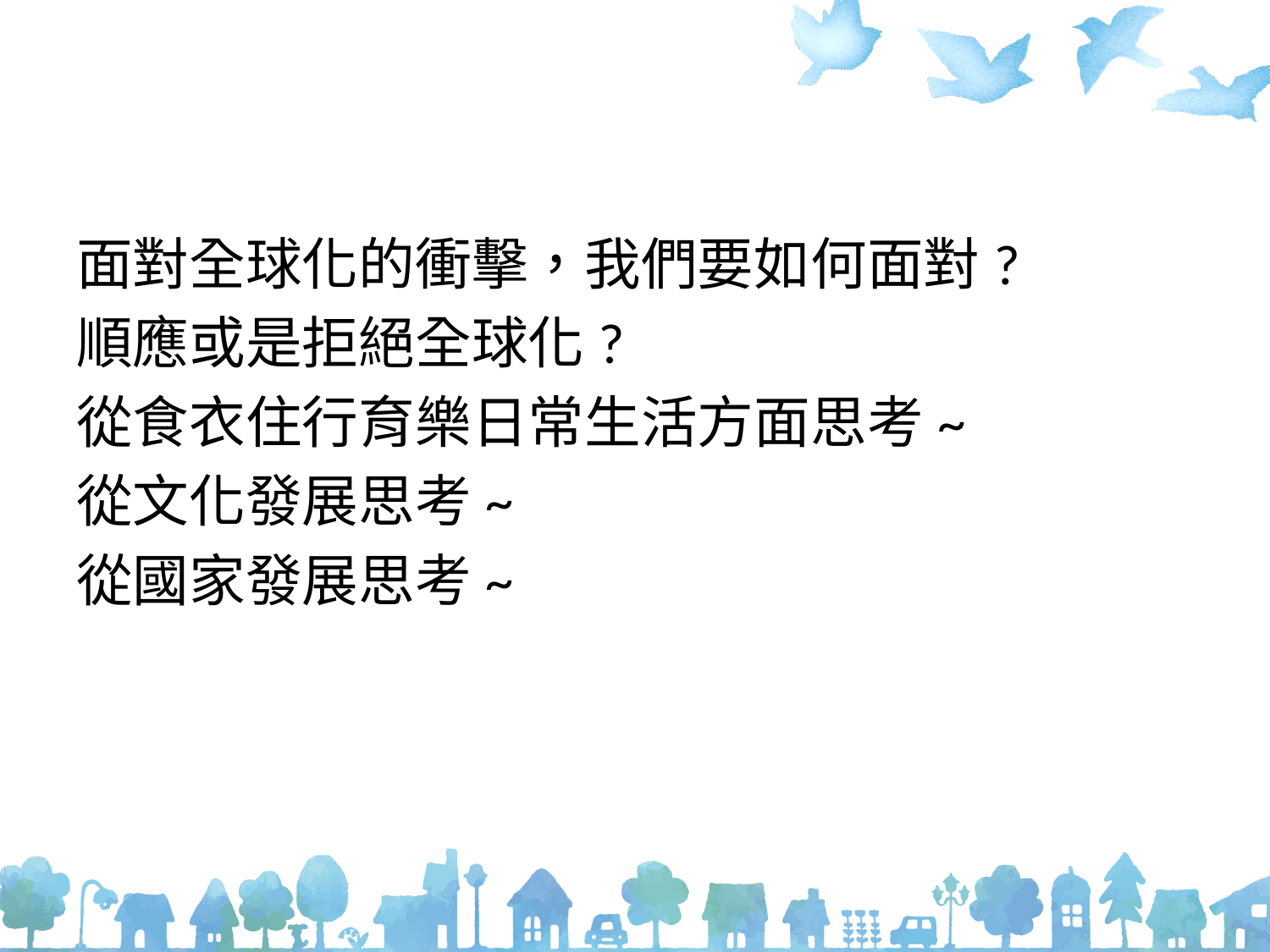

#
面對全球化的衝擊，我們要如何面對?
順應或是拒絕全球化?
從食衣住行育樂日常生活方面思考~
從文化發展思考~
從國家發展思考~